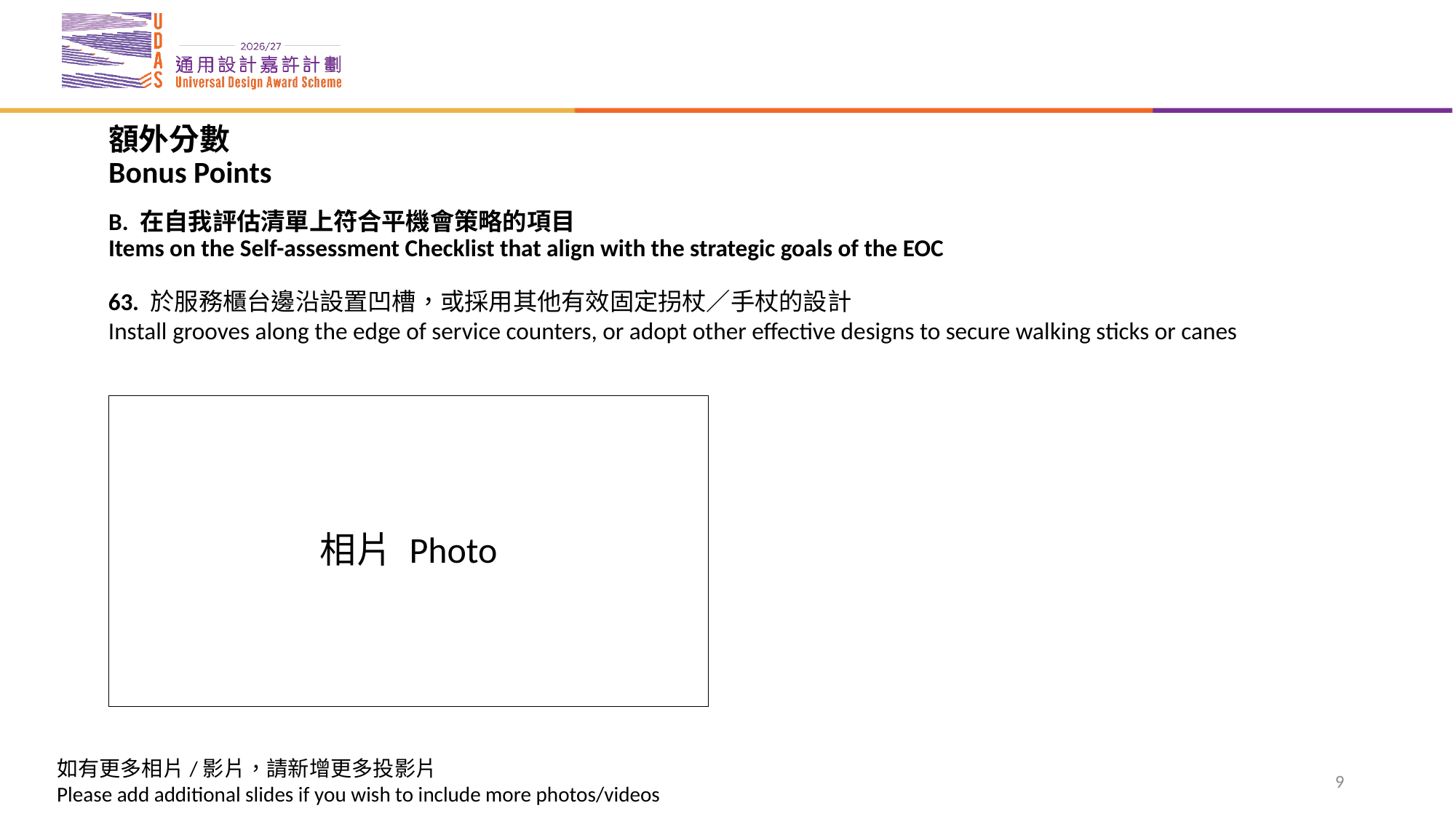

# 額外分數 Bonus Points B. 在自我評估清單上符合平機會策略的項目 Items on the Self-assessment Checklist that align with the strategic goals of the EOC
63. 於服務櫃台邊沿設置凹槽，或採用其他有效固定拐杖／手杖的設計
Install grooves along the edge of service counters, or adopt other effective designs to secure walking sticks or canes
相片 Photo
9